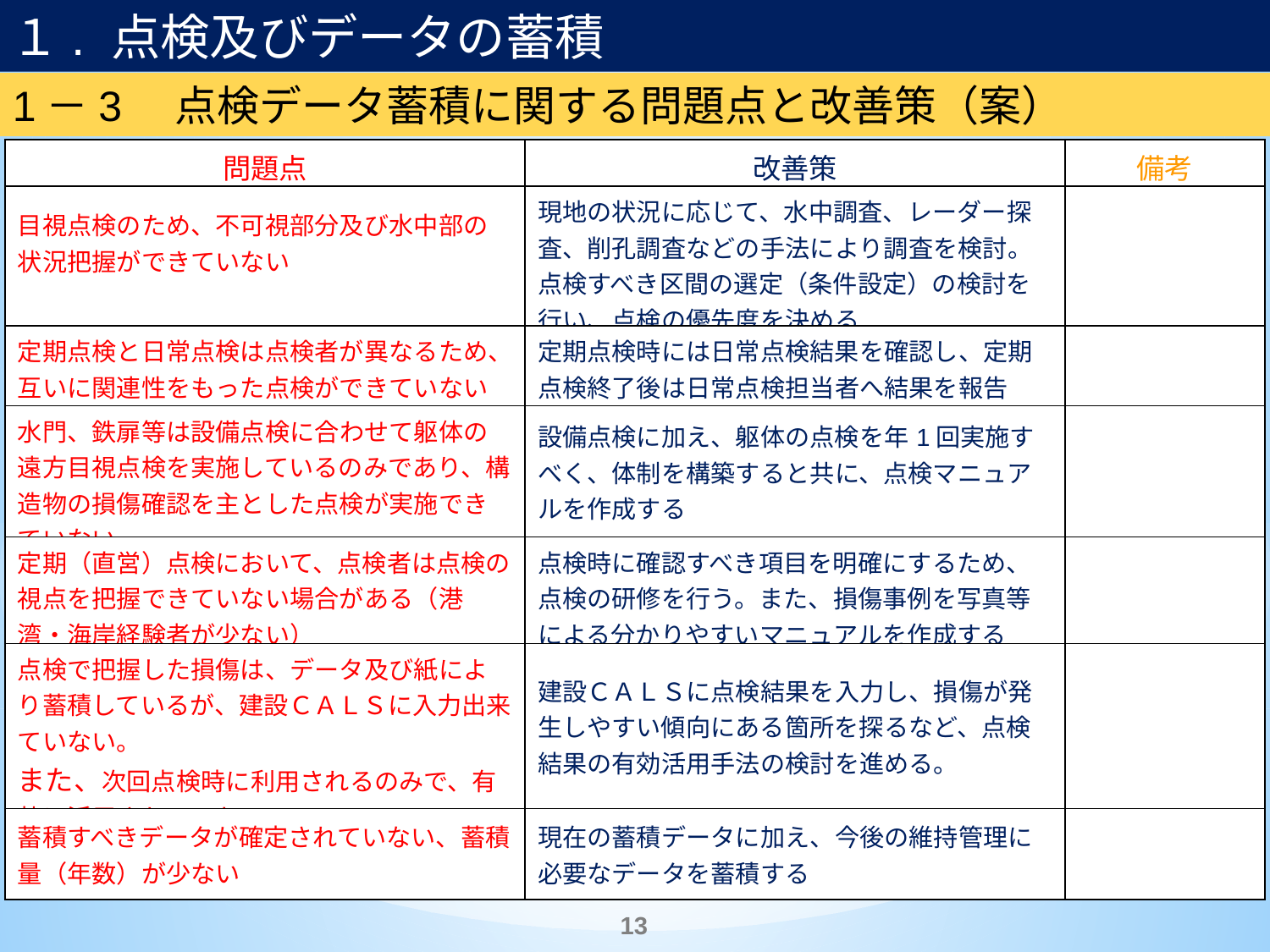

１. 点検及びデータの蓄積
1－3　点検データ蓄積に関する問題点と改善策（案）
| 問題点 | 改善策 | 備考 |
| --- | --- | --- |
| 目視点検のため、不可視部分及び水中部の状況把握ができていない | 現地の状況に応じて、水中調査、レーダー探査、削孔調査などの手法により調査を検討。点検すべき区間の選定（条件設定）の検討を行い、点検の優先度を決める |  |
| 定期点検と日常点検は点検者が異なるため、互いに関連性をもった点検ができていない | 定期点検時には日常点検結果を確認し、定期点検終了後は日常点検担当者へ結果を報告 |  |
| 水門、鉄扉等は設備点検に合わせて躯体の遠方目視点検を実施しているのみであり、構造物の損傷確認を主とした点検が実施できていない | 設備点検に加え、躯体の点検を年1回実施すべく、体制を構築すると共に、点検マニュアルを作成する |  |
| 定期（直営）点検において、点検者は点検の視点を把握できていない場合がある（港湾・海岸経験者が少ない） | 点検時に確認すべき項目を明確にするため、点検の研修を行う。また、損傷事例を写真等による分かりやすいマニュアルを作成する |  |
| 点検で把握した損傷は、データ及び紙により蓄積しているが、建設ＣＡＬＳに入力出来ていない。 また、次回点検時に利用されるのみで、有効に活用されていない | 建設ＣＡＬＳに点検結果を入力し、損傷が発生しやすい傾向にある箇所を探るなど、点検結果の有効活用手法の検討を進める。 |  |
| 蓄積すべきデータが確定されていない、蓄積量（年数）が少ない | 現在の蓄積データに加え、今後の維持管理に必要なデータを蓄積する |  |
13